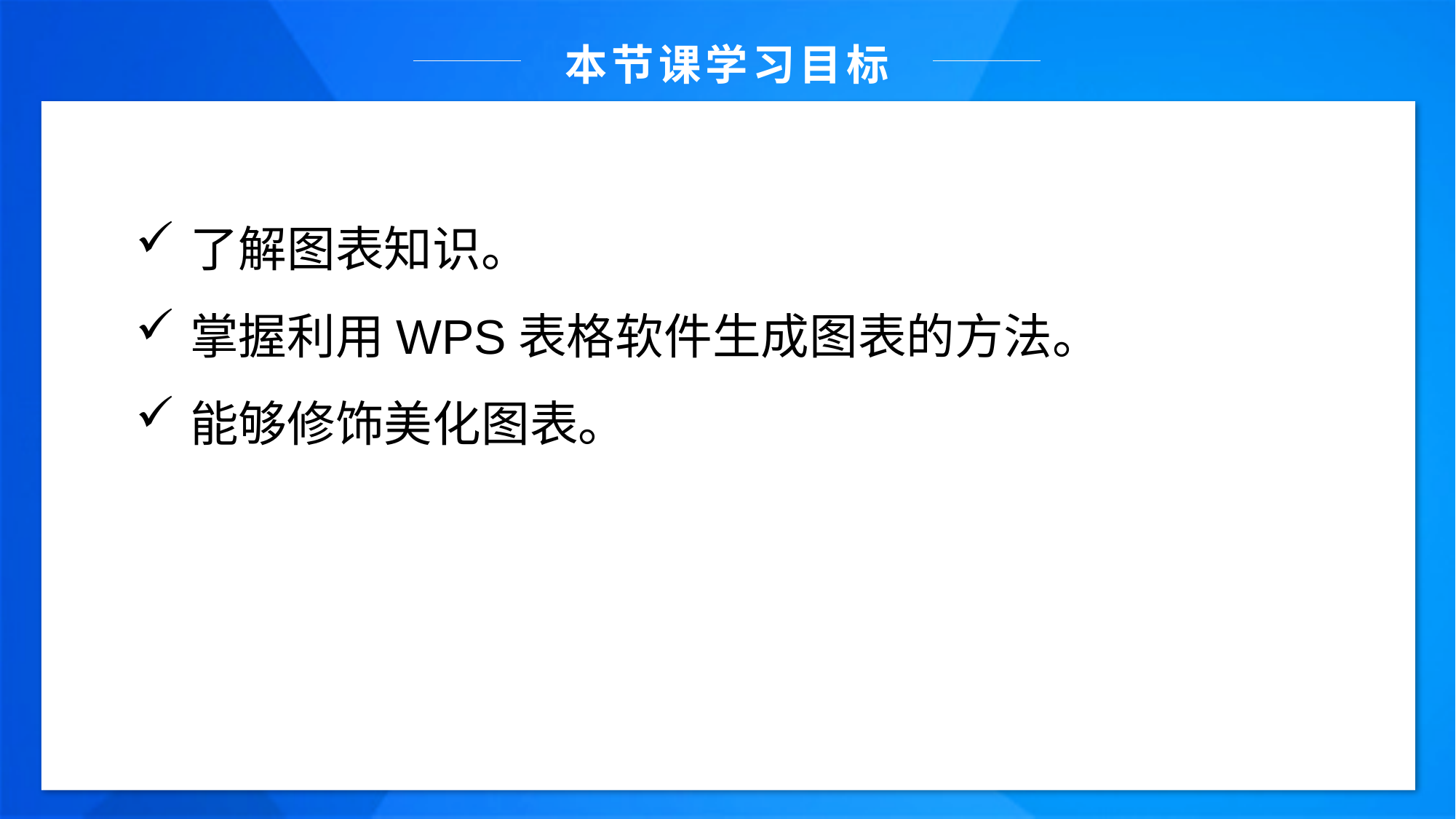

本节课学习目标
了解图表知识。
掌握利用WPS表格软件生成图表的方法。
能够修饰美化图表。